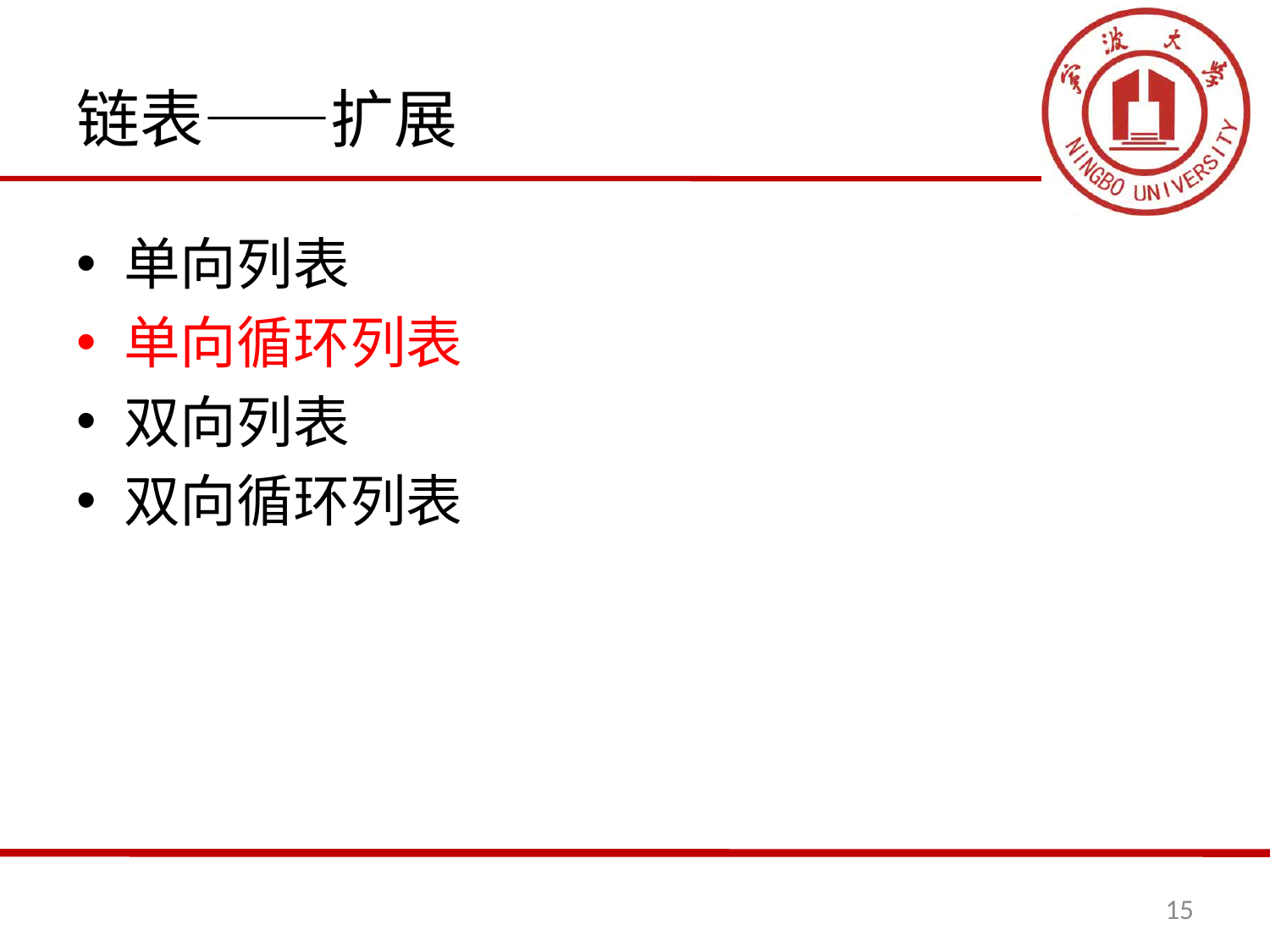

# 链表——扩展
单向列表
单向循环列表
双向列表
双向循环列表
15